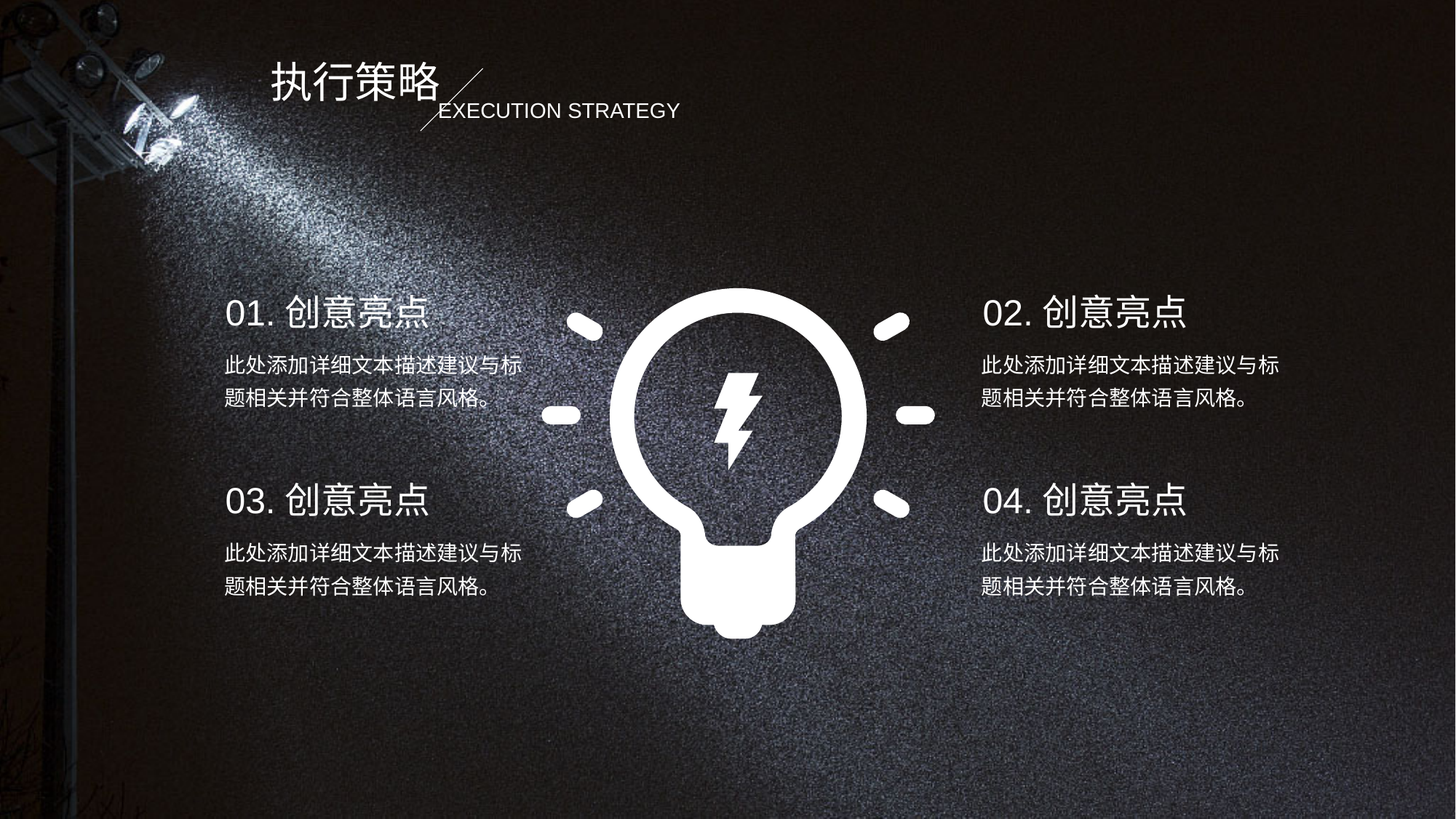

执行策略
EXECUTION STRATEGY
01.创意亮点
02.创意亮点

此处添加详细文本描述建议与标题相关并符合整体语言风格。
此处添加详细文本描述建议与标题相关并符合整体语言风格。
03.创意亮点
04.创意亮点
此处添加详细文本描述建议与标题相关并符合整体语言风格。
此处添加详细文本描述建议与标题相关并符合整体语言风格。